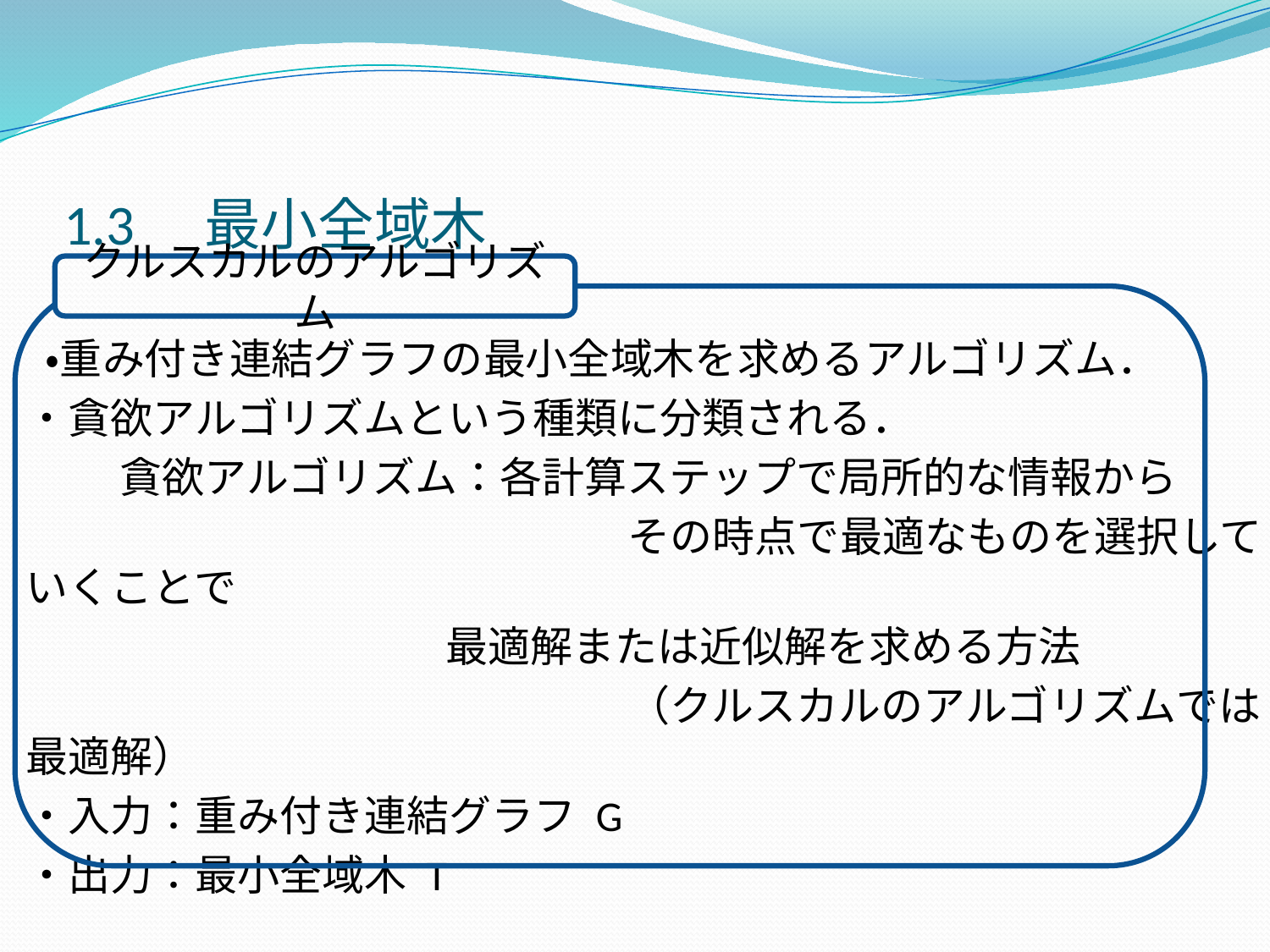

# 1.3　最小全域木
クルスカルのアルゴリズム

 ・重み付き連結グラフの最小全域木を求めるアルゴリズム．
・貪欲アルゴリズムという種類に分類される．
　　 貪欲アルゴリズム：各計算ステップで局所的な情報から
　　　　　　　　　　　　　　 その時点で最適なものを選択していくことで
                                           最適解または近似解を求める方法
　　　　　　　　　　　　　　 （クルスカルのアルゴリズムでは最適解）
・入力：重み付き連結グラフ G
・出力：最小全域木 T